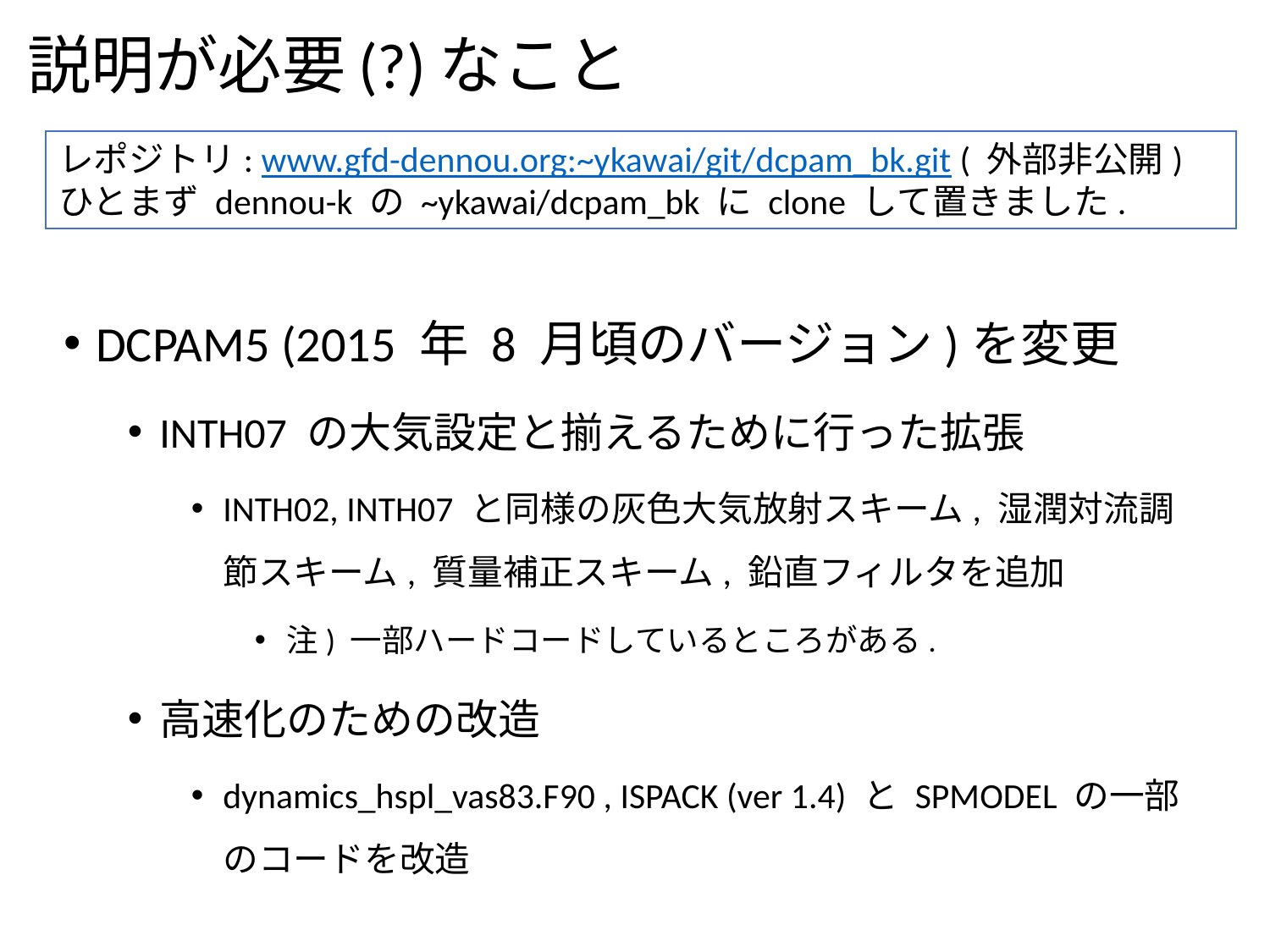

# 説明が必要(?)なこと
レポジトリ: www.gfd-dennou.org:~ykawai/git/dcpam_bk.git ( 外部非公開)
ひとまず dennou-k の ~ykawai/dcpam_bk に clone して置きました.
DCPAM5 (2015 年 8 月頃のバージョン)を変更
INTH07 の大気設定と揃えるために行った拡張
INTH02, INTH07 と同様の灰色大気放射スキーム, 湿潤対流調節スキーム, 質量補正スキーム, 鉛直フィルタを追加
注) 一部ハードコードしているところがある.
高速化のための改造
dynamics_hspl_vas83.F90 , ISPACK (ver 1.4) と SPMODEL の一部のコードを改造